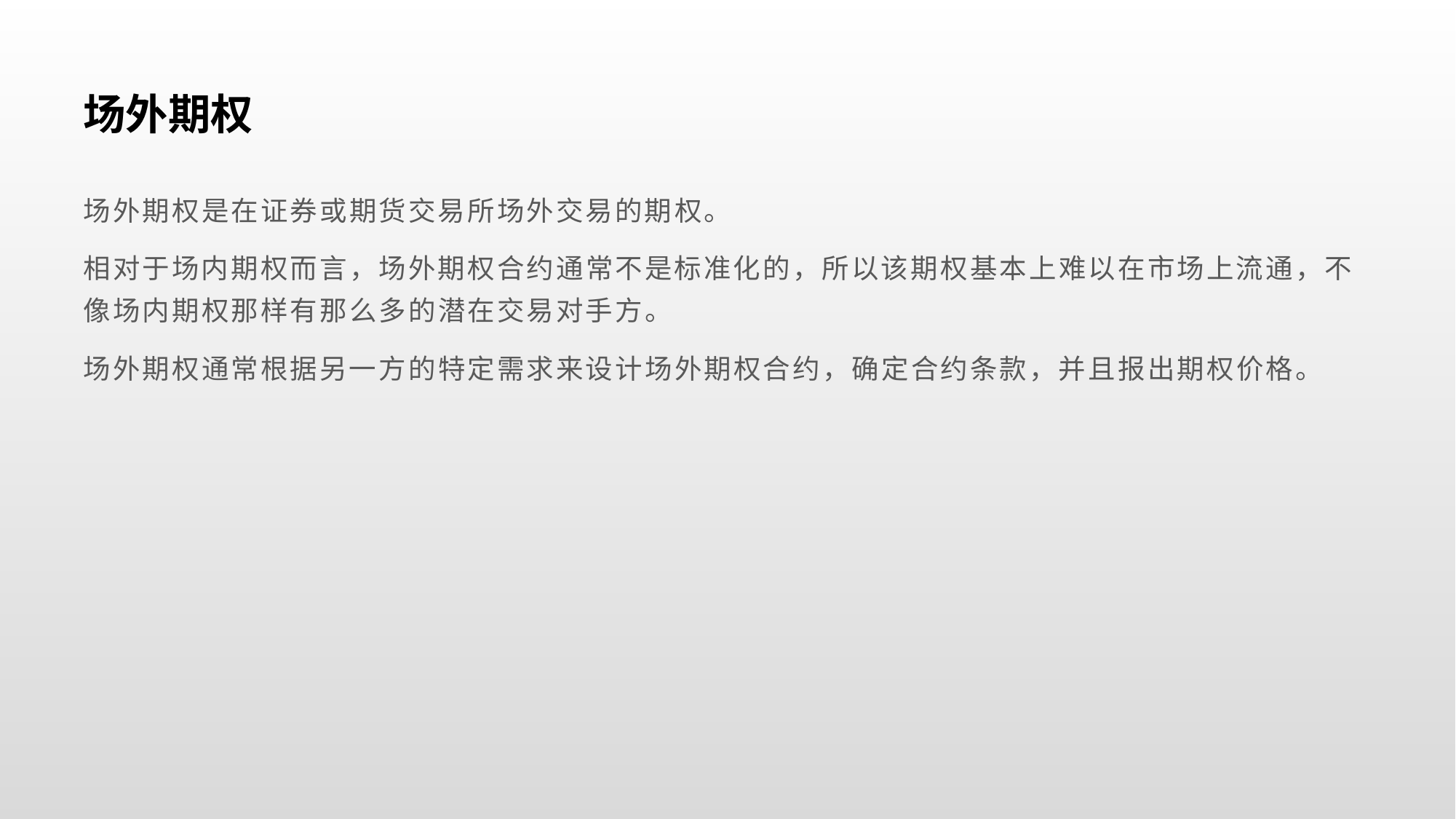

# 场外期权
场外期权是在证券或期货交易所场外交易的期权。
相对于场内期权而言，场外期权合约通常不是标准化的，所以该期权基本上难以在市场上流通，不像场内期权那样有那么多的潜在交易对手方。
场外期权通常根据另一方的特定需求来设计场外期权合约，确定合约条款，并且报出期权价格。